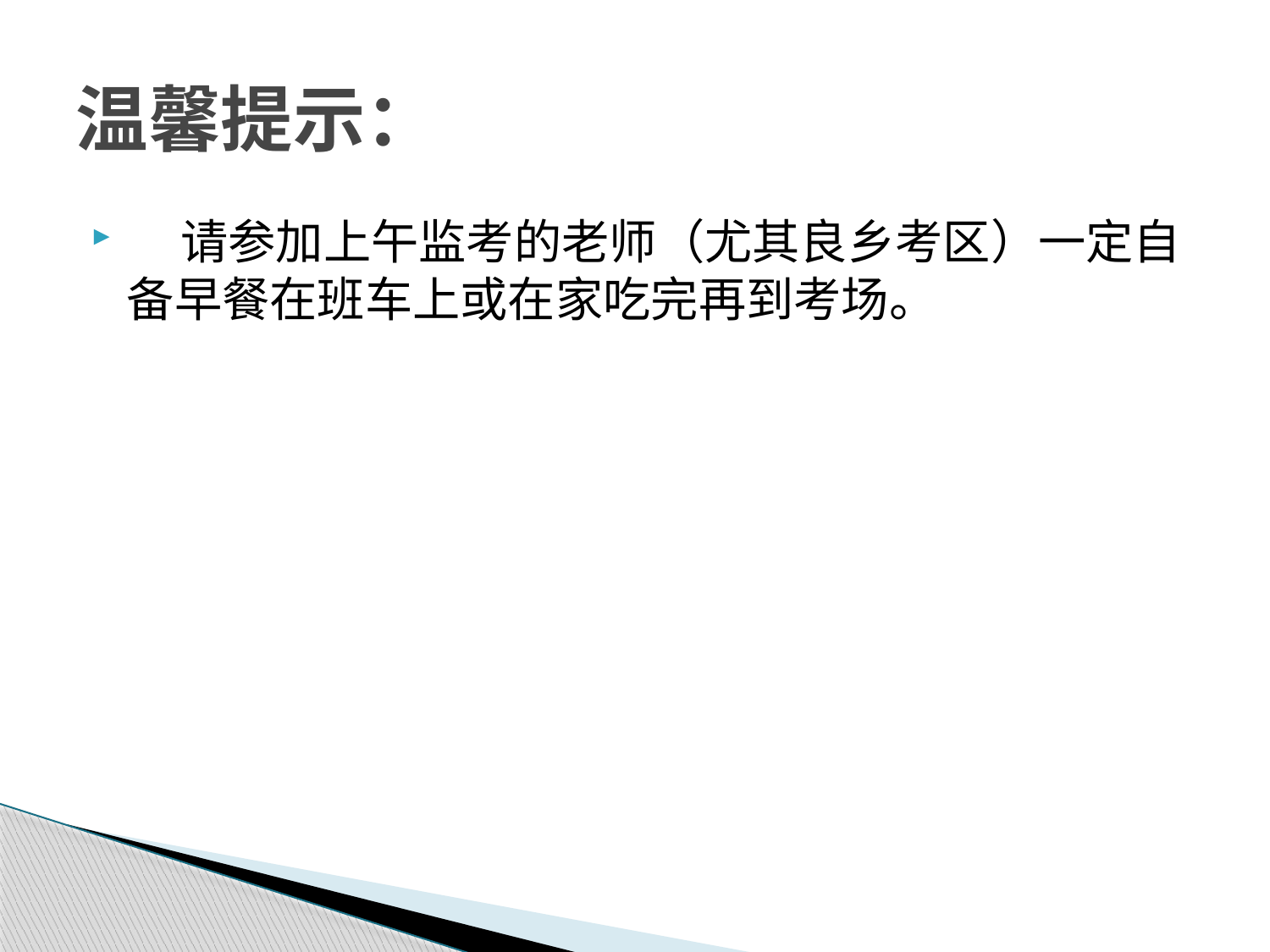

# 温馨提示：
    请参加上午监考的老师（尤其良乡考区）一定自备早餐在班车上或在家吃完再到考场。